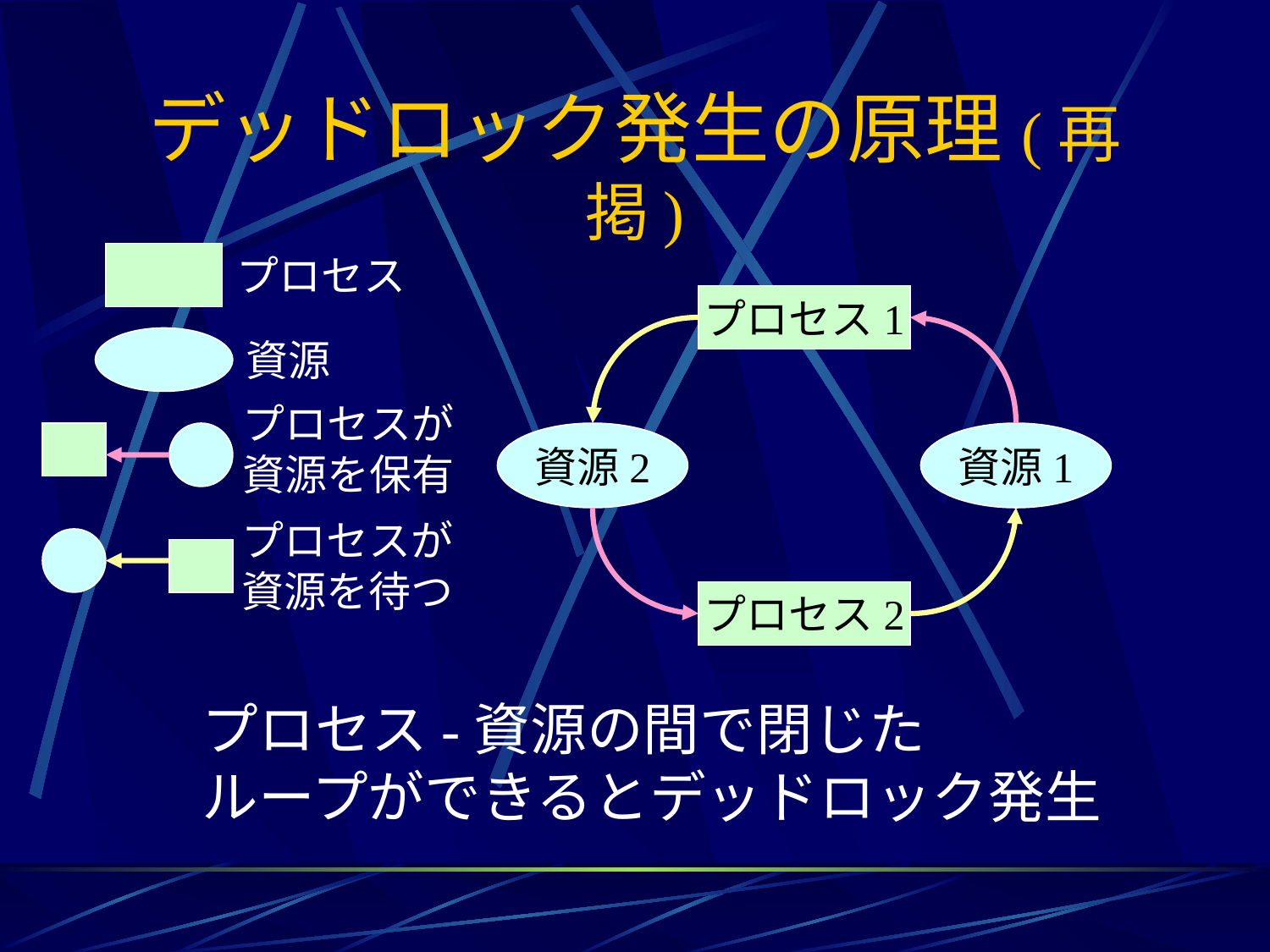

# デッドロック発生の原理(再掲)

プロセス
プロセス1

資源
プロセスが
資源を保有

資源2
資源1

プロセスが
資源を待つ

プロセス2
プロセス-資源の間で閉じた
ループができるとデッドロック発生